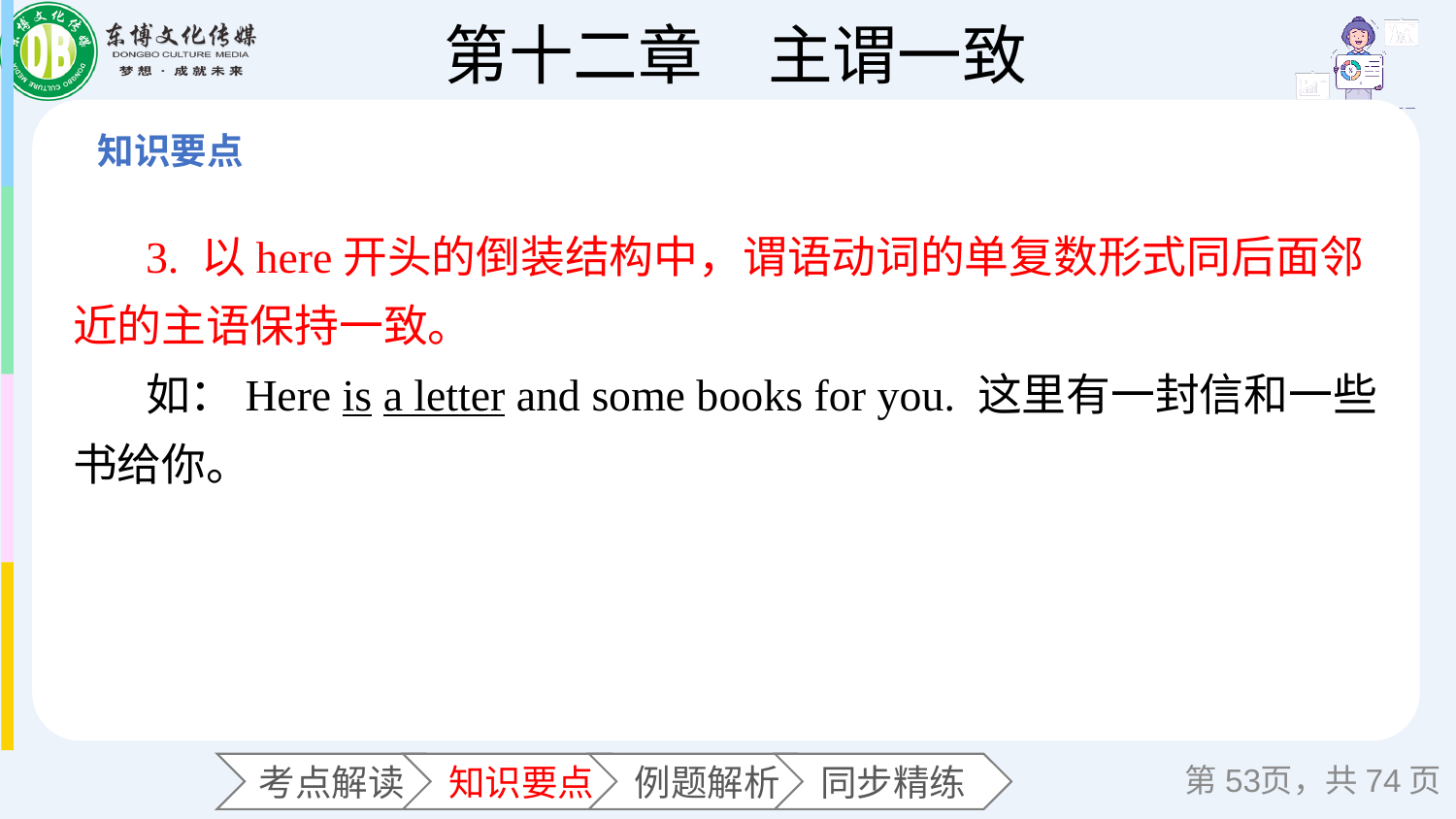

3. 以here开头的倒装结构中，谓语动词的单复数形式同后面邻近的主语保持一致。
如：Here is a letter and some books for you. 这里有一封信和一些书给你。
第53页，共74页